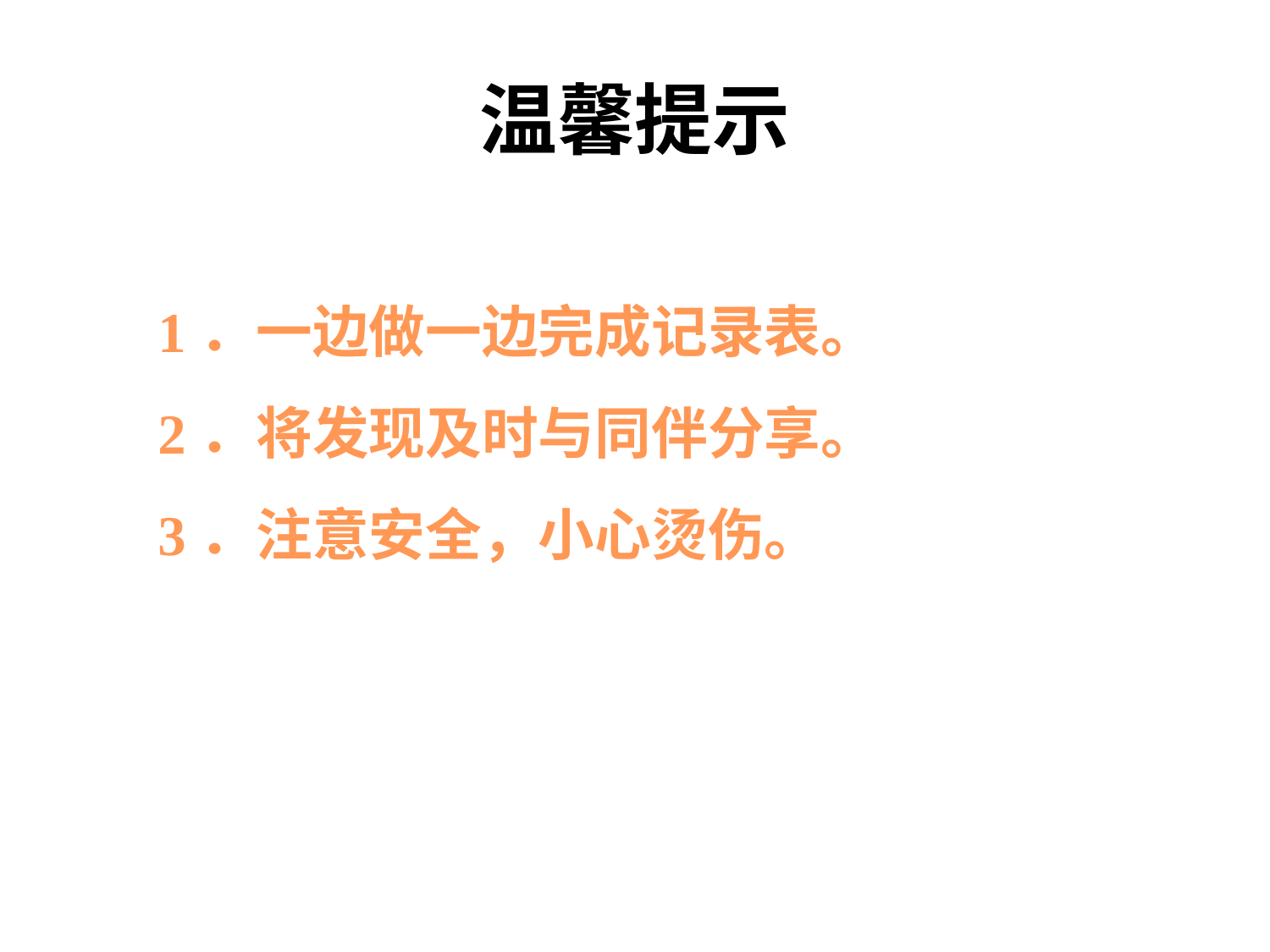

# 温馨提示
1．一边做一边完成记录表。
2．将发现及时与同伴分享。
3．注意安全，小心烫伤。